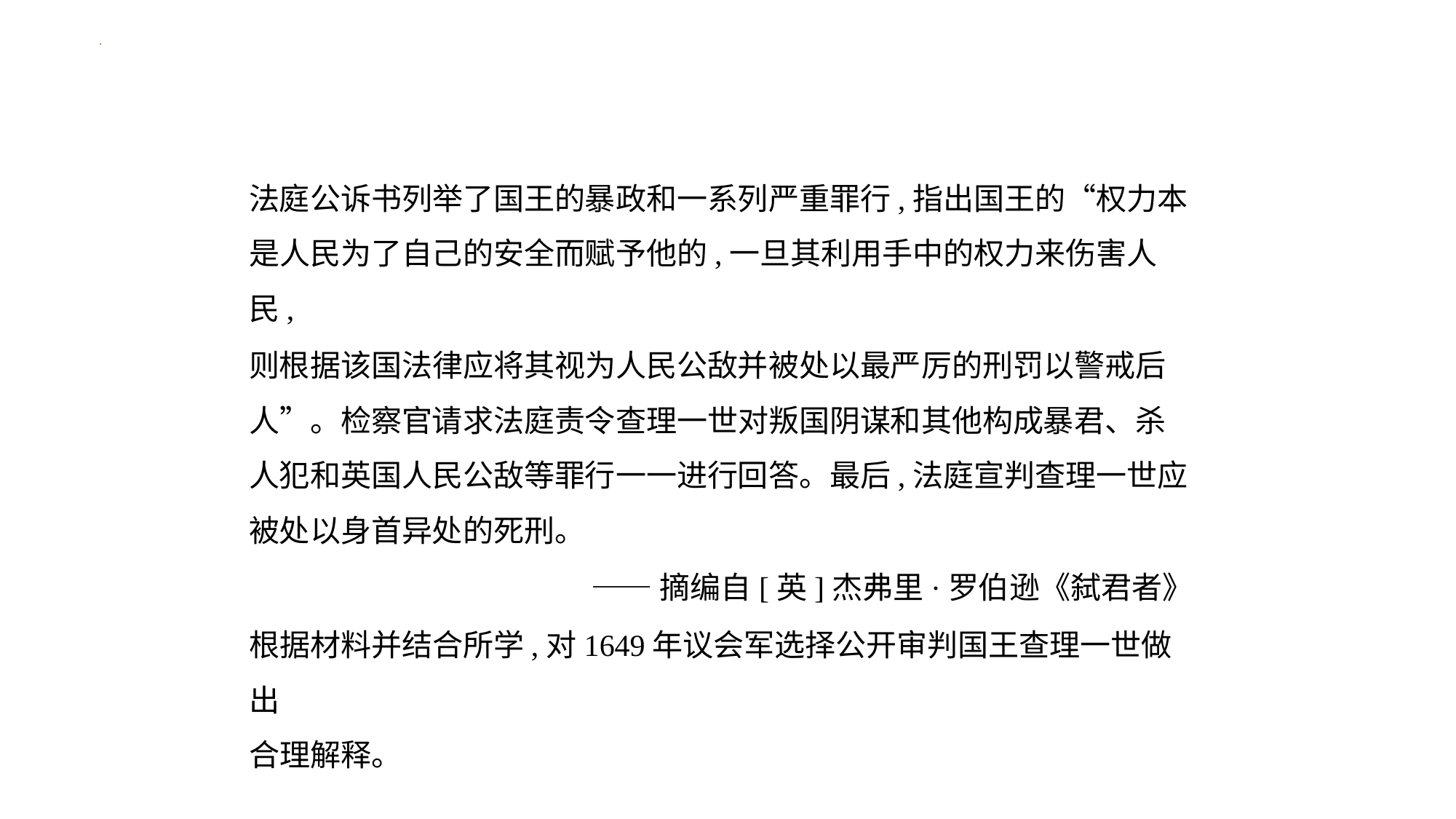

法庭公诉书列举了国王的暴政和一系列严重罪行,指出国王的“权力本
是人民为了自己的安全而赋予他的,一旦其利用手中的权力来伤害人民,
则根据该国法律应将其视为人民公敌并被处以最严厉的刑罚以警戒后
人”。检察官请求法庭责令查理一世对叛国阴谋和其他构成暴君、杀
人犯和英国人民公敌等罪行一一进行回答。最后,法庭宣判查理一世应
被处以身首异处的死刑。
——摘编自[英]杰弗里·罗伯逊《弑君者》
根据材料并结合所学,对1649年议会军选择公开审判国王查理一世做出
合理解释。